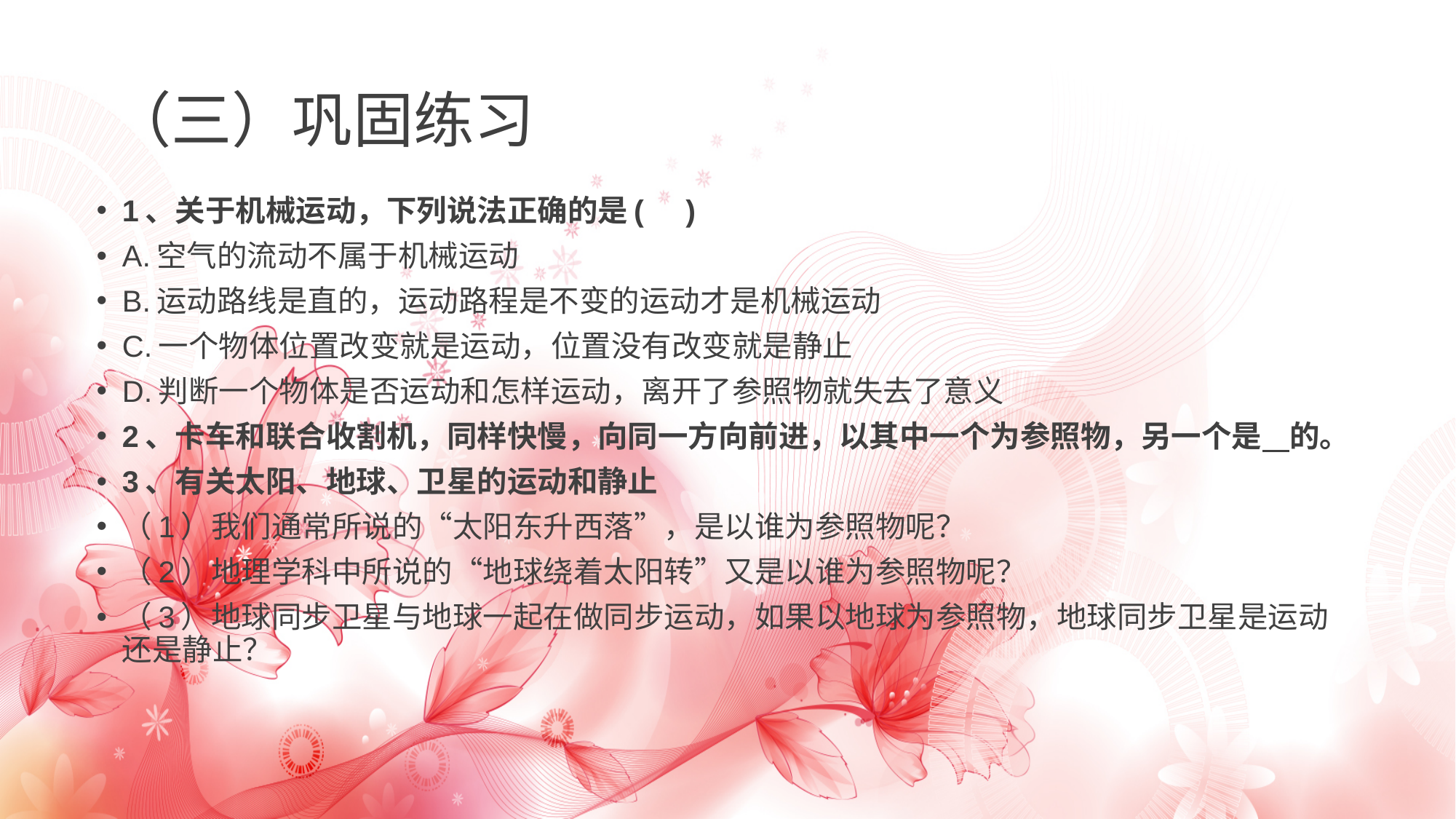

# （三）巩固练习
1、关于机械运动，下列说法正确的是(     )
A.空气的流动不属于机械运动
B.运动路线是直的，运动路程是不变的运动才是机械运动
C.一个物体位置改变就是运动，位置没有改变就是静止
D.判断一个物体是否运动和怎样运动，离开了参照物就失去了意义
2、卡车和联合收割机，同样快慢，向同一方向前进，以其中一个为参照物，另一个是    的。
3、有关太阳、地球、卫星的运动和静止
（1）我们通常所说的“太阳东升西落”，是以谁为参照物呢？
（2）地理学科中所说的“地球绕着太阳转”又是以谁为参照物呢？
（3）地球同步卫星与地球一起在做同步运动，如果以地球为参照物，地球同步卫星是运动还是静止？